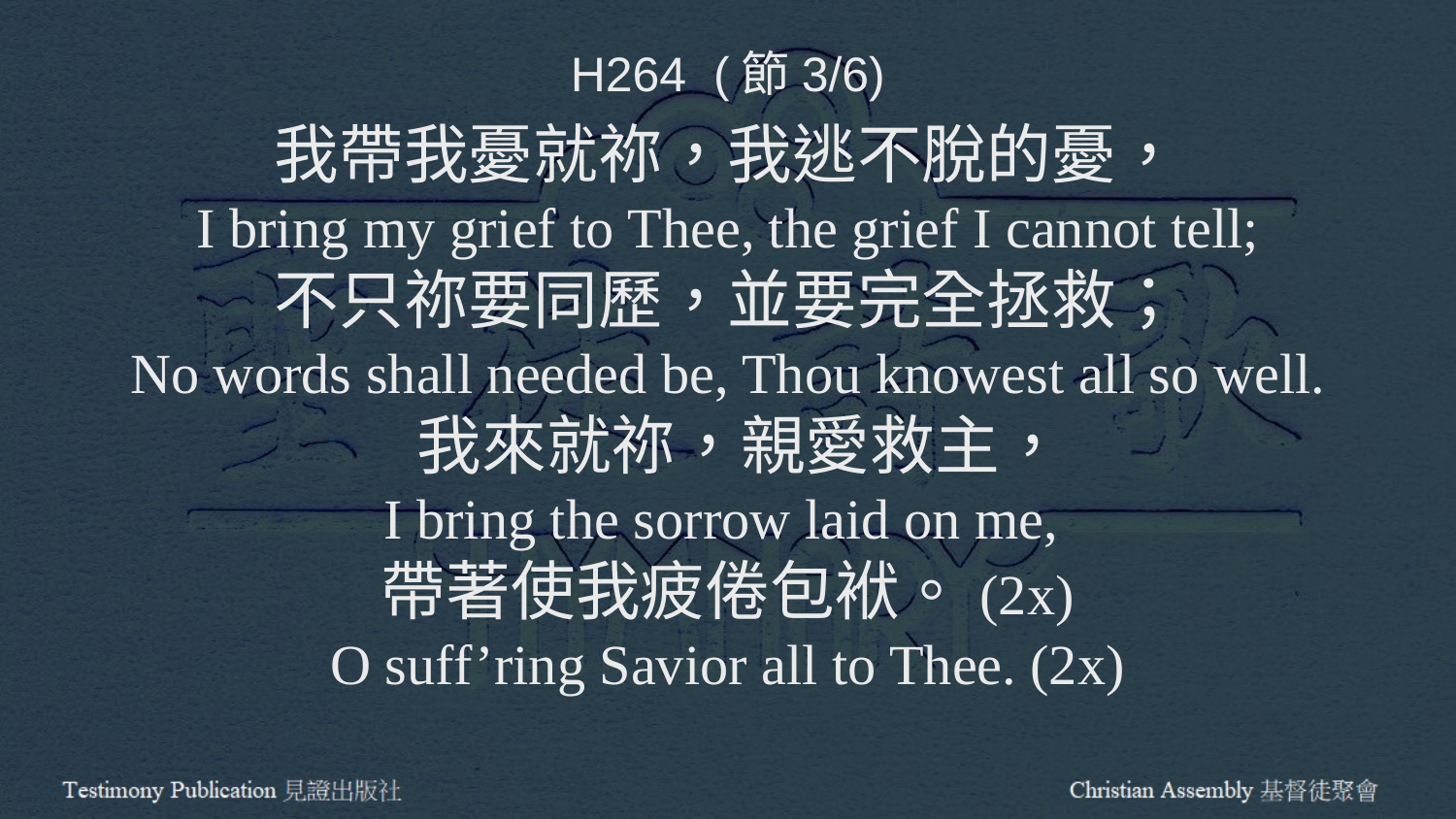

H264  (節3/6)
我帶我憂就祢，我逃不脫的憂，
I bring my grief to Thee, the grief I cannot tell;
不只祢要同歷，並要完全拯救；
No words shall needed be, Thou knowest all so well.
 我來就祢，親愛救主，
I bring the sorrow laid on me,
帶著使我疲倦包袱。(2x)
O suff’ring Savior all to Thee. (2x)